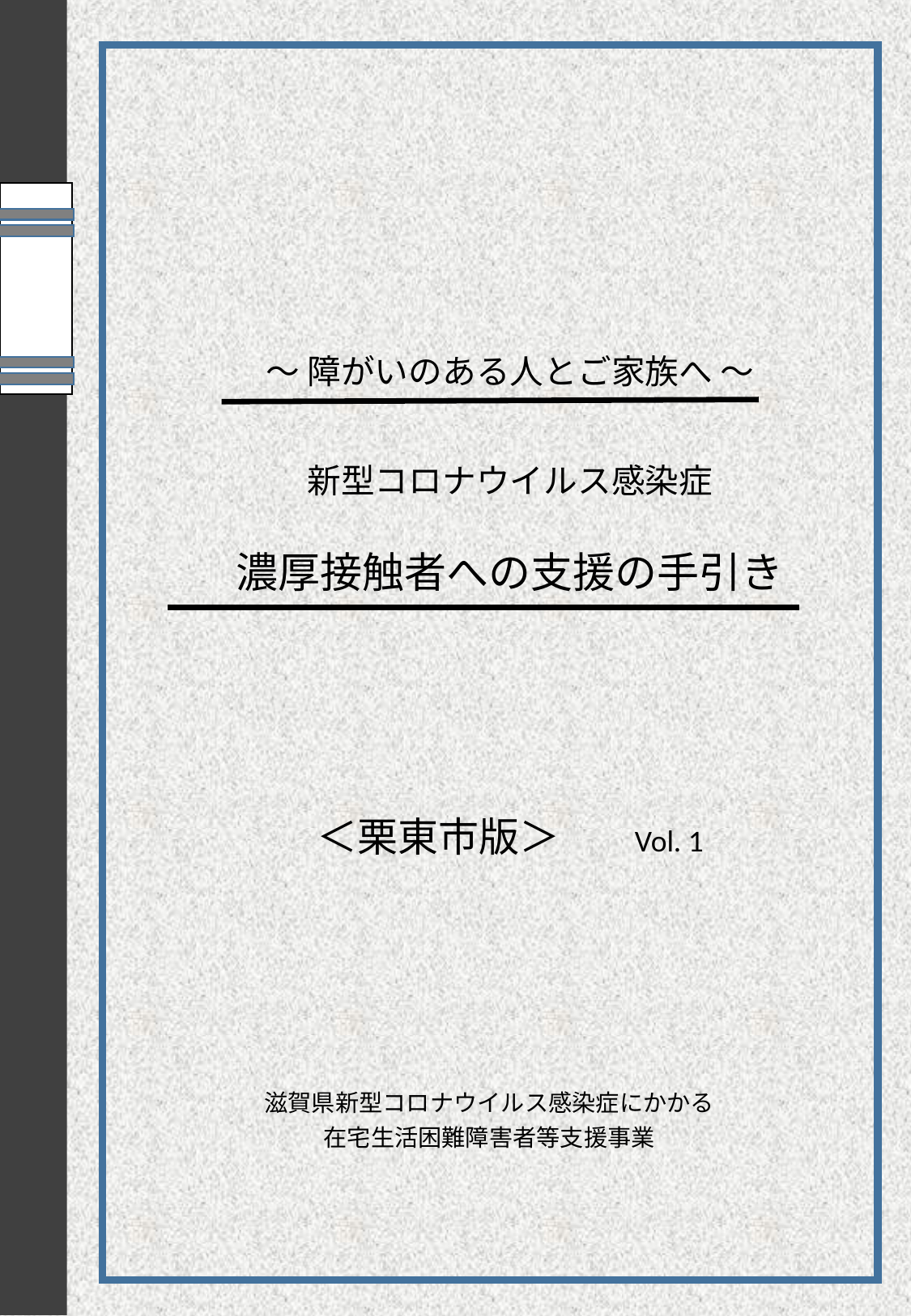

# ～ 障がいのある人とご家族へ ～ 新型コロナウイルス感染症 濃厚接触者への支援の手引き ＜栗東市版＞　Vol. 1

滋賀県新型コロナウイルス感染症にかかる
在宅生活困難障害者等支援事業